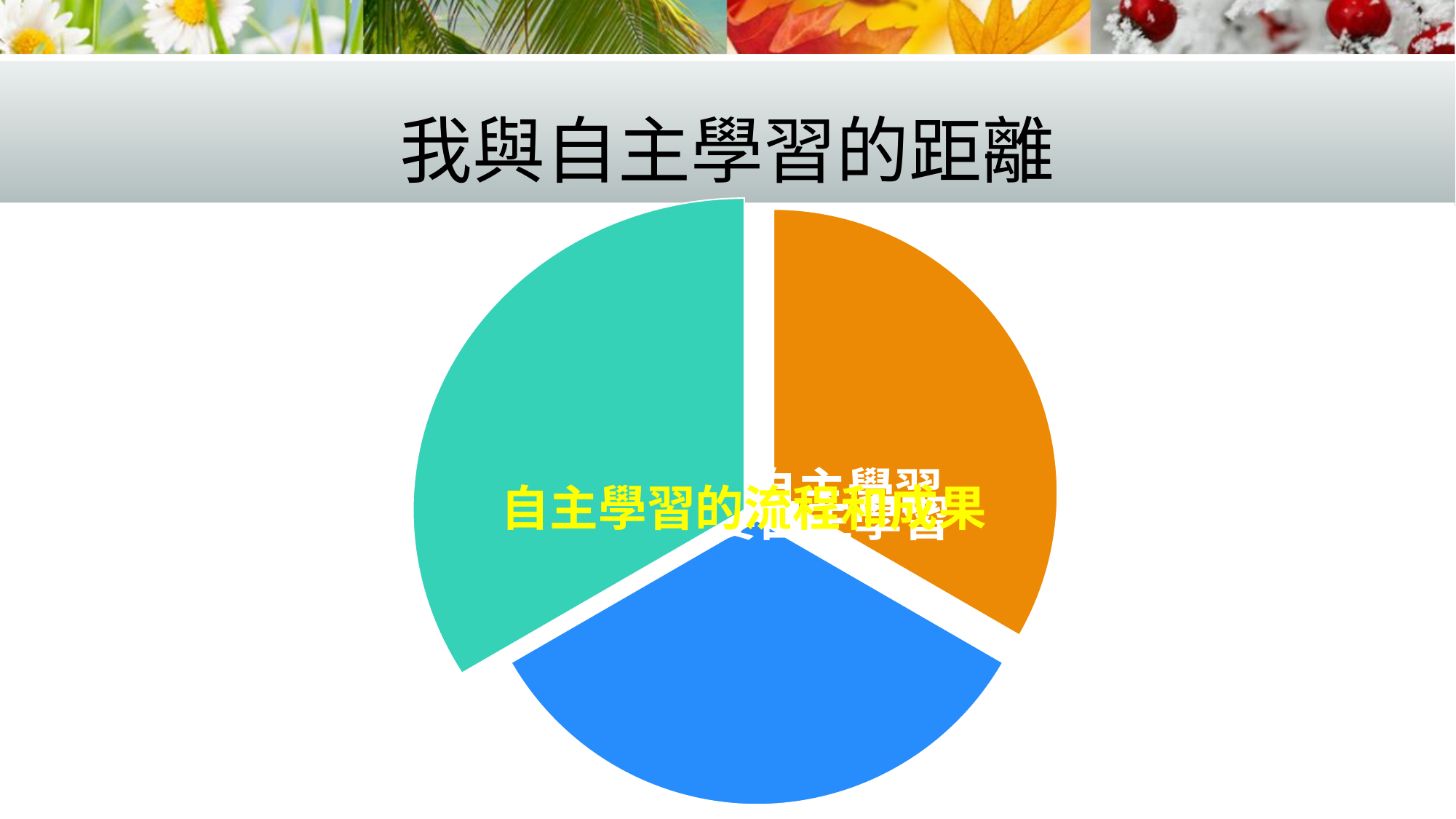

# 我與自主學習的距離
什麼是自主學習
為什麼要自主學習
自主學習的流程和成果